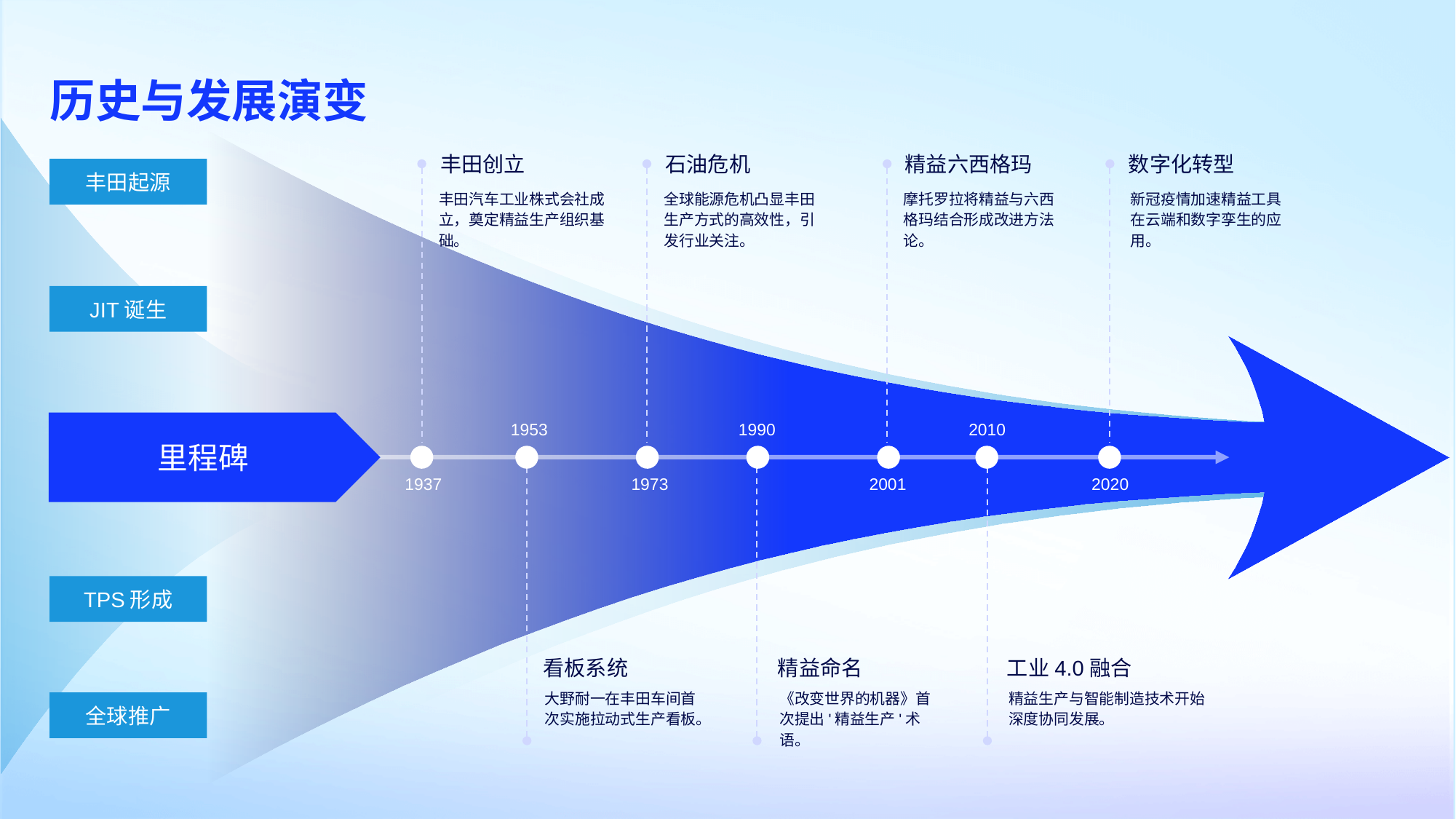

历史与发展演变

丰田创立
石油危机
精益六西格玛
数字化转型
丰田起源
丰田汽车工业株式会社成立，奠定精益生产组织基础。
全球能源危机凸显丰田生产方式的高效性，引发行业关注。
摩托罗拉将精益与六西格玛结合形成改进方法论。
新冠疫情加速精益工具在云端和数字孪生的应用。
JIT诞生
里程碑
1953
1990
2010

1937
1973
2001
2020
TPS形成
看板系统
精益命名
工业4.0融合
大野耐一在丰田车间首次实施拉动式生产看板。
《改变世界的机器》首次提出'精益生产'术语。
精益生产与智能制造技术开始深度协同发展。
全球推广